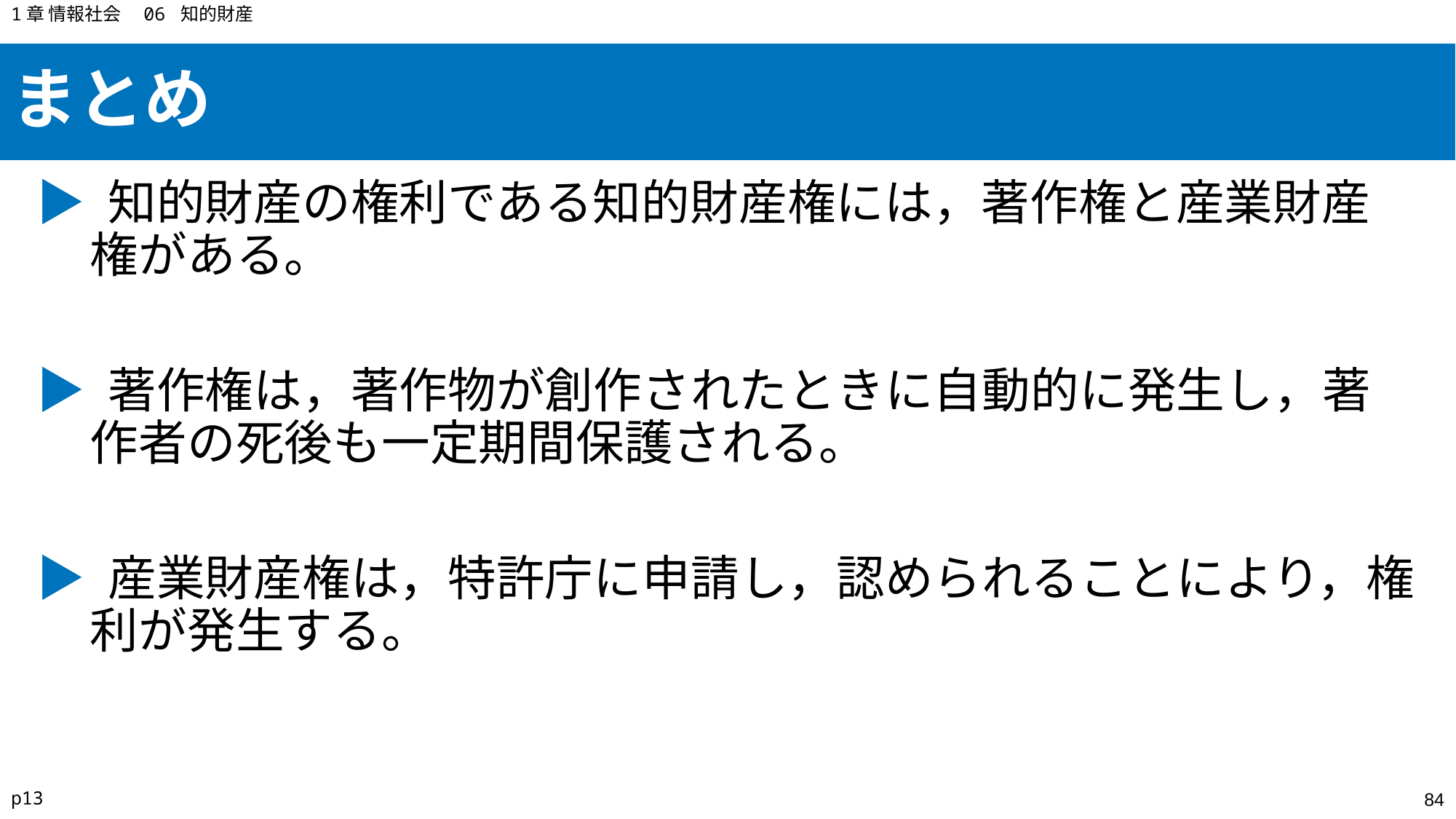

1章 情報社会　06 知的財産

まとめ
▶ 知的財産の権利である知的財産権には，著作権と産業財産権がある。

▶ 著作権は，著作物が創作されたときに自動的に発生し，著作者の死後も一定期間保護される。

▶ 産業財産権は，特許庁に申請し，認められることにより，権利が発生する。

p13
84